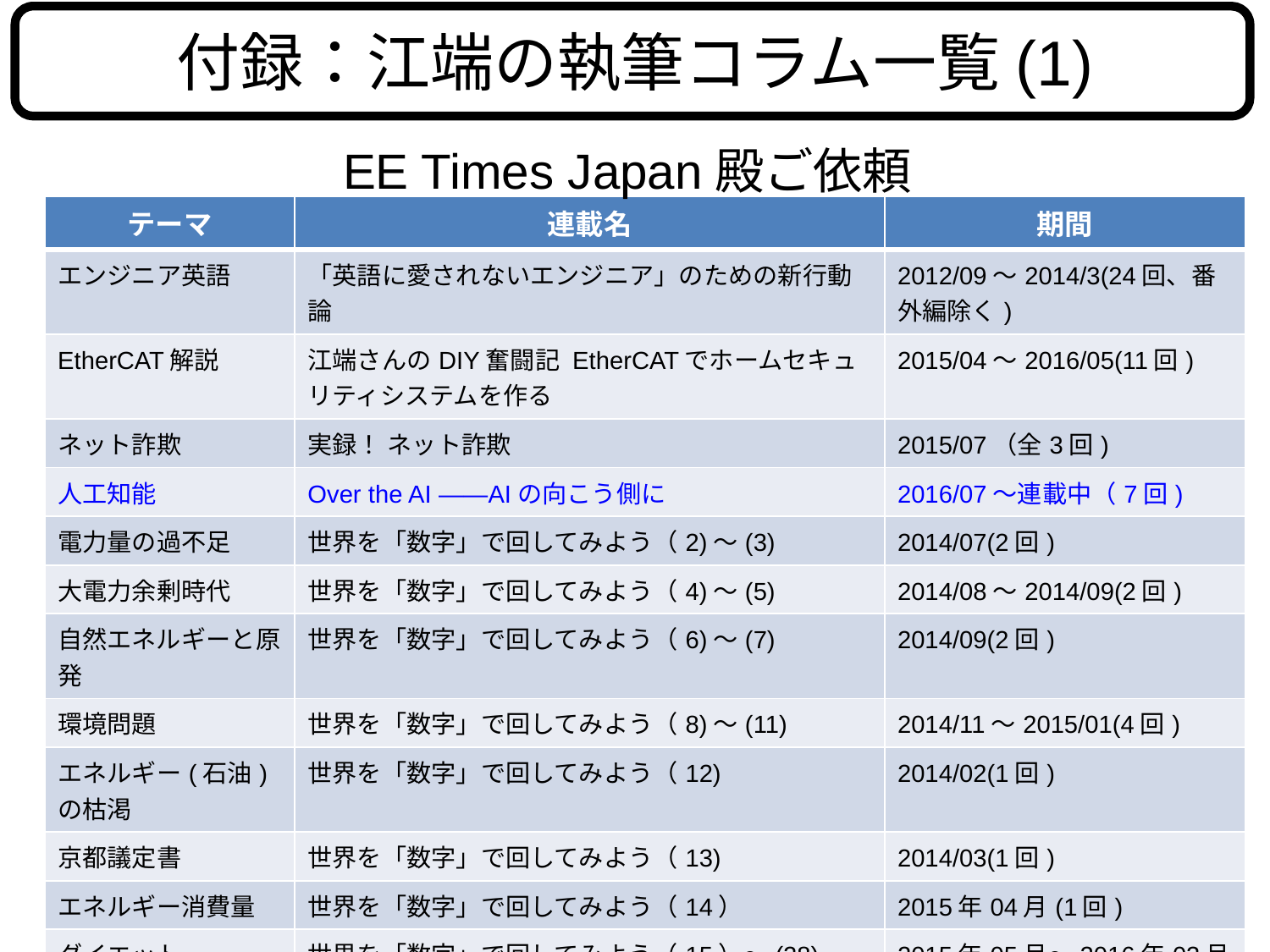

付録：江端の執筆コラム一覧(1)
EE Times Japan殿ご依頼
| テーマ | 連載名 | 期間 |
| --- | --- | --- |
| エンジニア英語 | 「英語に愛されないエンジニア」のための新行動論 | 2012/09～2014/3(24回、番外編除く) |
| EtherCAT解説 | 江端さんのDIY奮闘記 EtherCATでホームセキュリティシステムを作る | 2015/04～2016/05(11回) |
| ネット詐欺 | 実録！ ネット詐欺 | 2015/07（全3回) |
| 人工知能 | Over the AI ――AIの向こう側に | 2016/07～連載中（7回) |
| 電力量の過不足 | 世界を「数字」で回してみよう（2)～(3) | 2014/07(2回) |
| 大電力余剰時代 | 世界を「数字」で回してみよう（4)～(5) | 2014/08～2014/09(2回) |
| 自然エネルギーと原発 | 世界を「数字」で回してみよう（6)～(7) | 2014/09(2回) |
| 環境問題 | 世界を「数字」で回してみよう（8)～(11) | 2014/11～2015/01(4回) |
| エネルギー(石油)の枯渇 | 世界を「数字」で回してみよう（12) | 2014/02(1回) |
| 京都議定書 | 世界を「数字」で回してみよう（13) | 2014/03(1回) |
| エネルギー消費量 | 世界を「数字」で回してみよう（14） | 2015年04月(1回) |
| ダイエット | 世界を「数字」で回してみよう（15）～(28) | 2015年05月～2016年03月(14回) |
| 人身事故 | 世界を「数字」で回してみよう 人身事故（29）～ | 2016年04月～連載中(10回) |
80